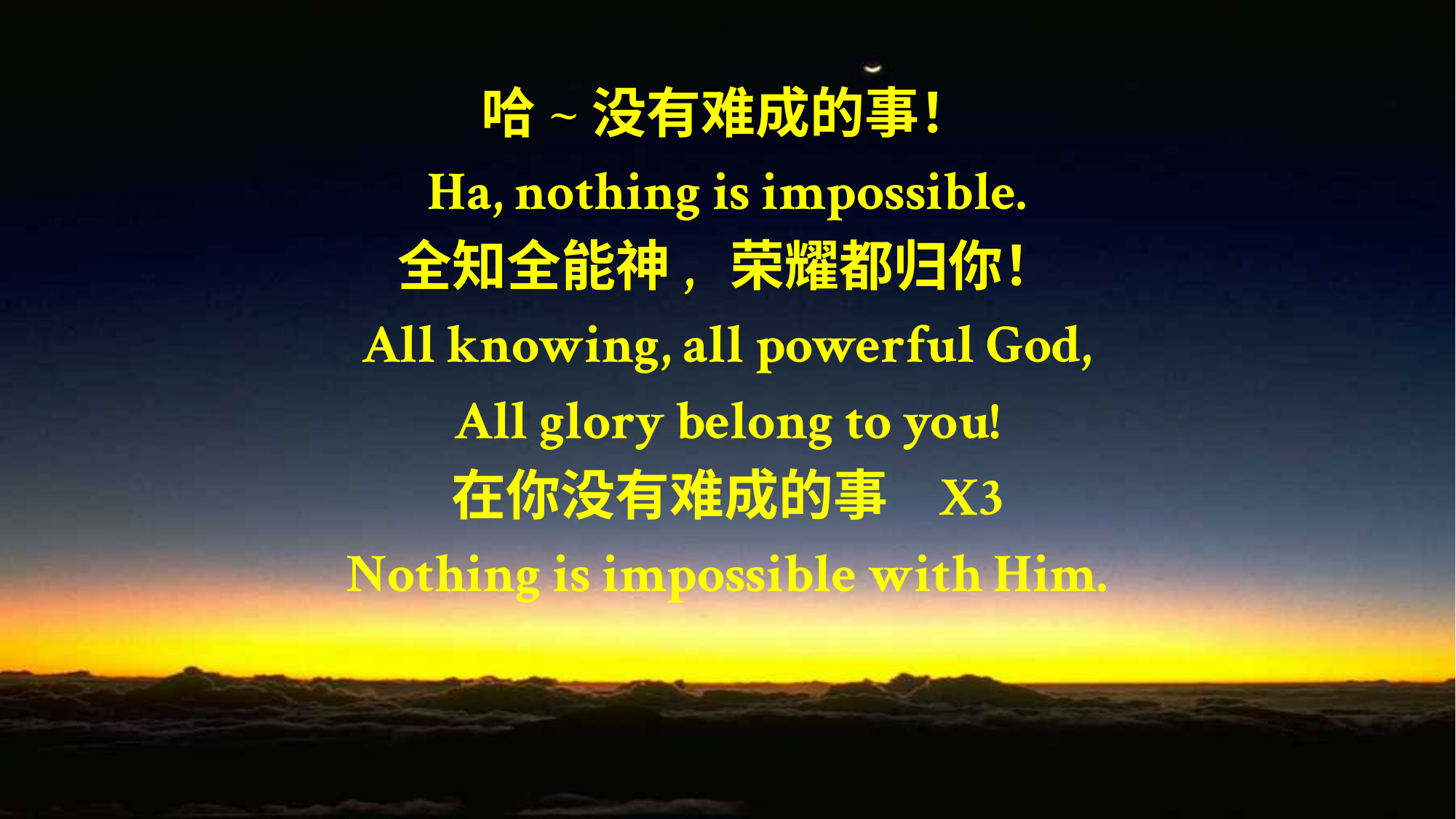

哈~没有难成的事！
Ha, nothing is impossible.
全知全能神,  荣耀都归你！
All knowing, all powerful God,
All glory belong to you!
在你没有难成的事   X3
Nothing is impossible with Him.